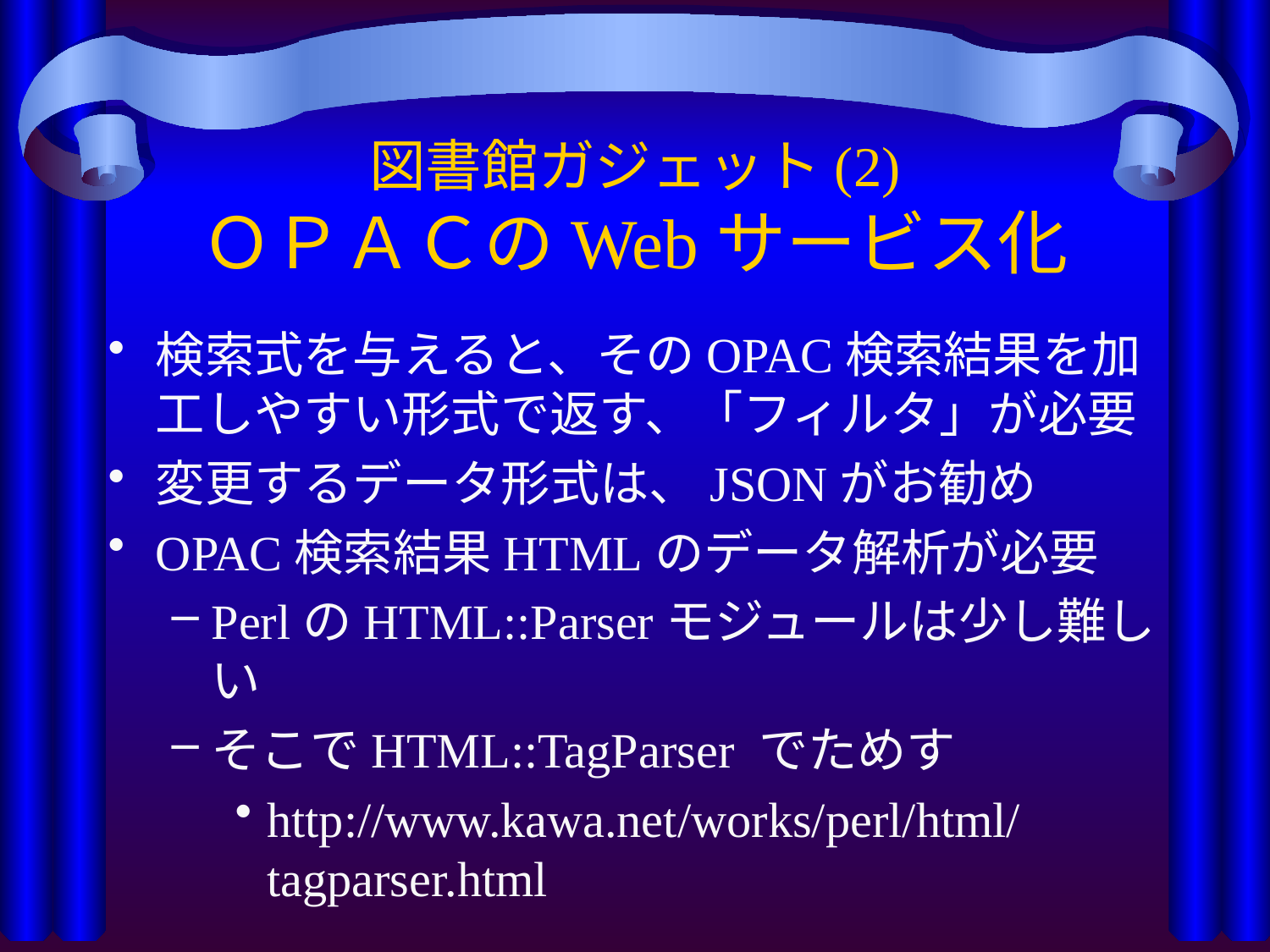

# 図書館ガジェット(2) ＯＰＡＣのWebサービス化
検索式を与えると、そのOPAC検索結果を加工しやすい形式で返す、「フィルタ」が必要
変更するデータ形式は、JSONがお勧め
OPAC検索結果HTMLのデータ解析が必要
PerlのHTML::Parserモジュールは少し難しい
そこでHTML::TagParser でためす
http://www.kawa.net/works/perl/html/tagparser.html